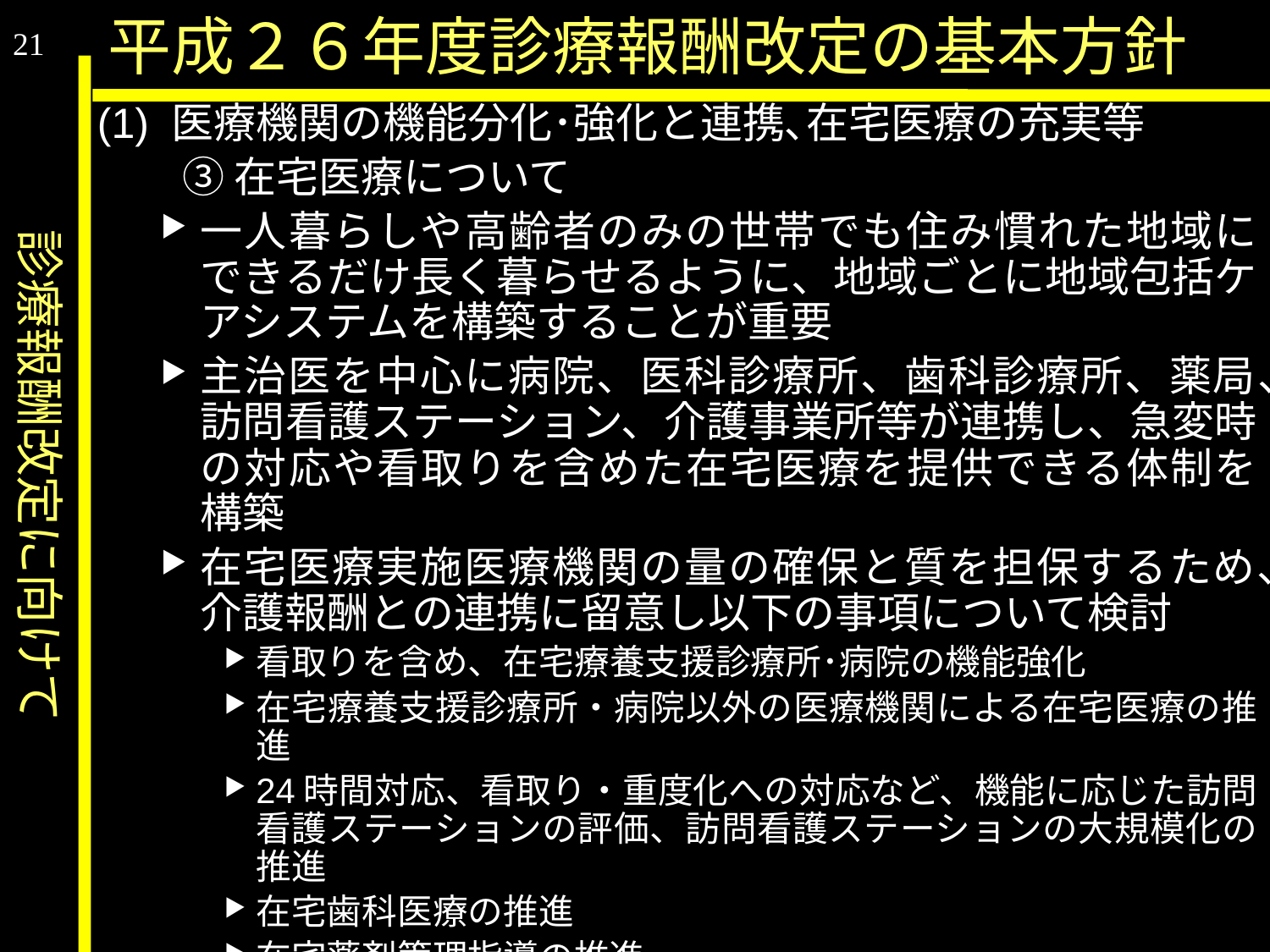

診療報酬改定に向けて
平成２６年度診療報酬改定の基本方針
21

(1) 医療機関の機能分化･強化と連携､在宅医療の充実等
　　③ 在宅医療について
一人暮らしや高齢者のみの世帯でも住み慣れた地域にできるだけ長く暮らせるように、地域ごとに地域包括ケアシステムを構築することが重要
主治医を中心に病院、医科診療所、歯科診療所、薬局、訪問看護ステーション、介護事業所等が連携し、急変時の対応や看取りを含めた在宅医療を提供できる体制を構築
在宅医療実施医療機関の量の確保と質を担保するため、介護報酬との連携に留意し以下の事項について検討
看取りを含め、在宅療養支援診療所･病院の機能強化
在宅療養支援診療所・病院以外の医療機関による在宅医療の推進
24時間対応、看取り・重度化への対応など、機能に応じた訪問看護ステーションの評価、訪問看護ステーションの大規模化の推進
在宅歯科医療の推進
在宅薬剤管理指導の推進
訪問診療の適正化 等